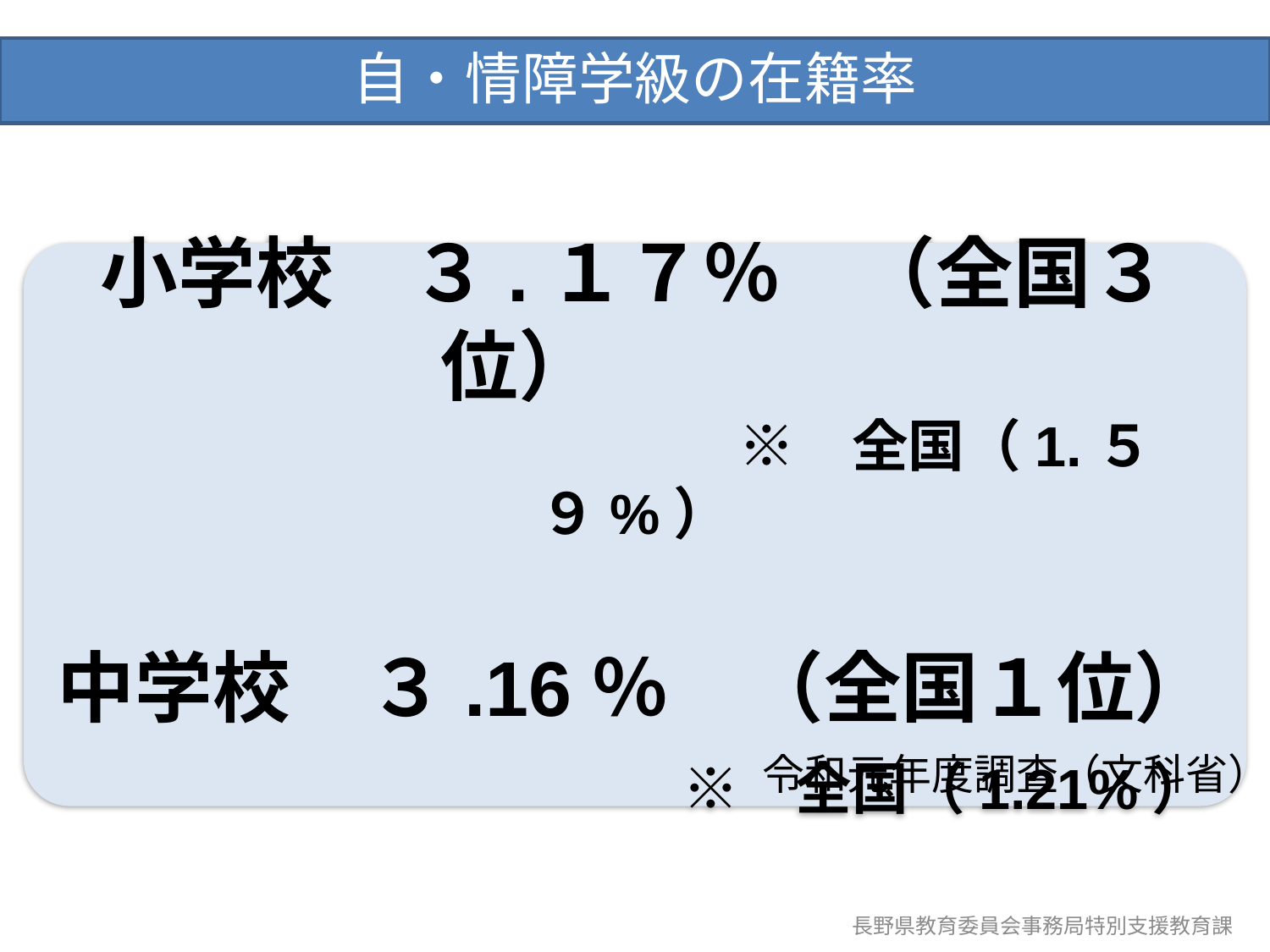

自・情障学級の在籍率
小学校　３.１７％　（全国３位）
　　　　　　　　　　　※　全国（1.５９%）

中学校　３.16％　（全国１位）
　　　　　　　　※　全国（1.21%）
令和元年度調査（文科省）
長野県教育委員会事務局特別支援教育課